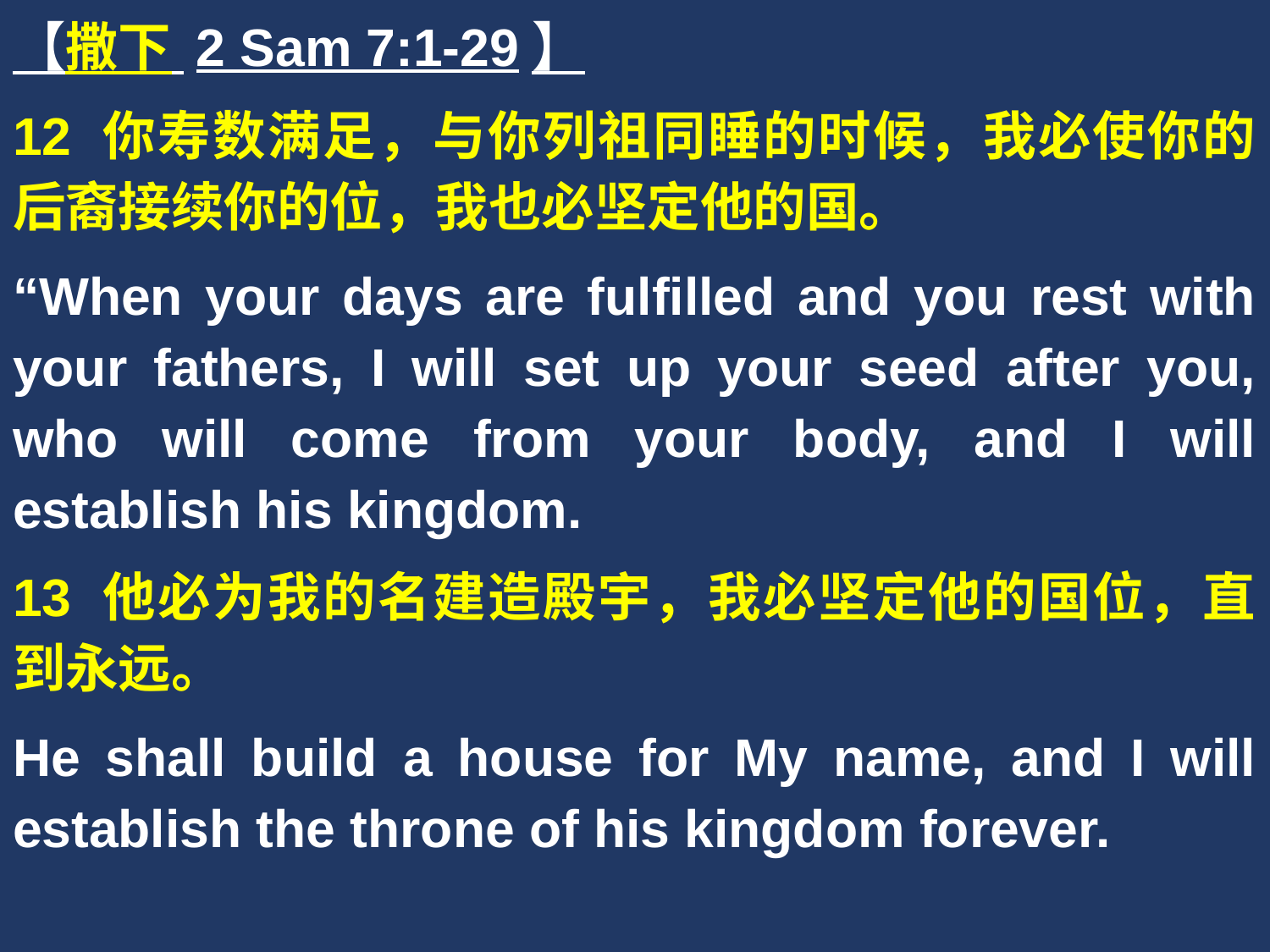

【撒下 2 Sam 7:1-29】
12 你寿数满足，与你列祖同睡的时候，我必使你的后裔接续你的位，我也必坚定他的国。
“When your days are fulfilled and you rest with your fathers, I will set up your seed after you, who will come from your body, and I will establish his kingdom.
13 他必为我的名建造殿宇，我必坚定他的国位，直到永远。
He shall build a house for My name, and I will establish the throne of his kingdom forever.